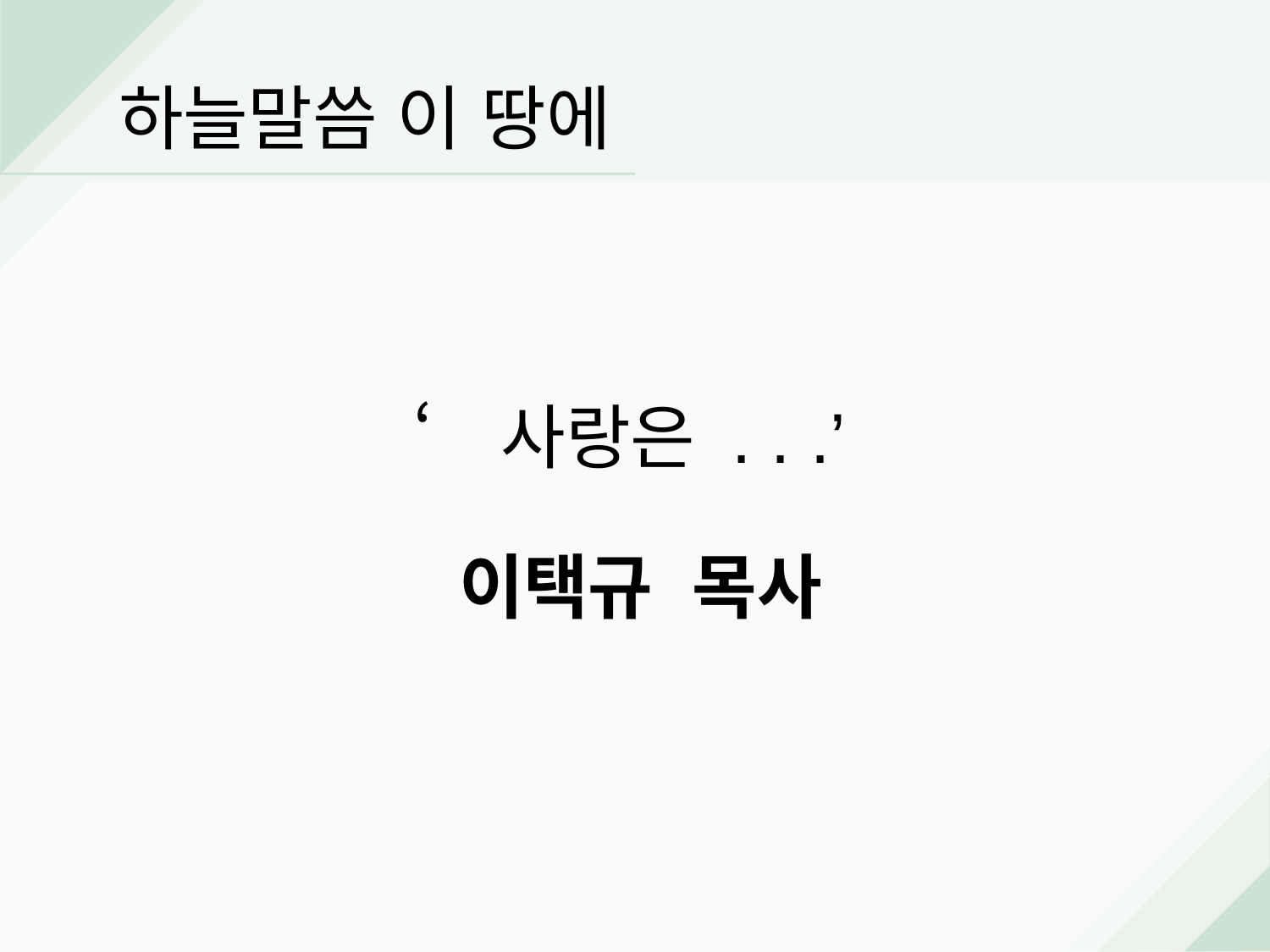

하늘말씀 이 땅에

‘사랑은 . . .’
이택규  목사